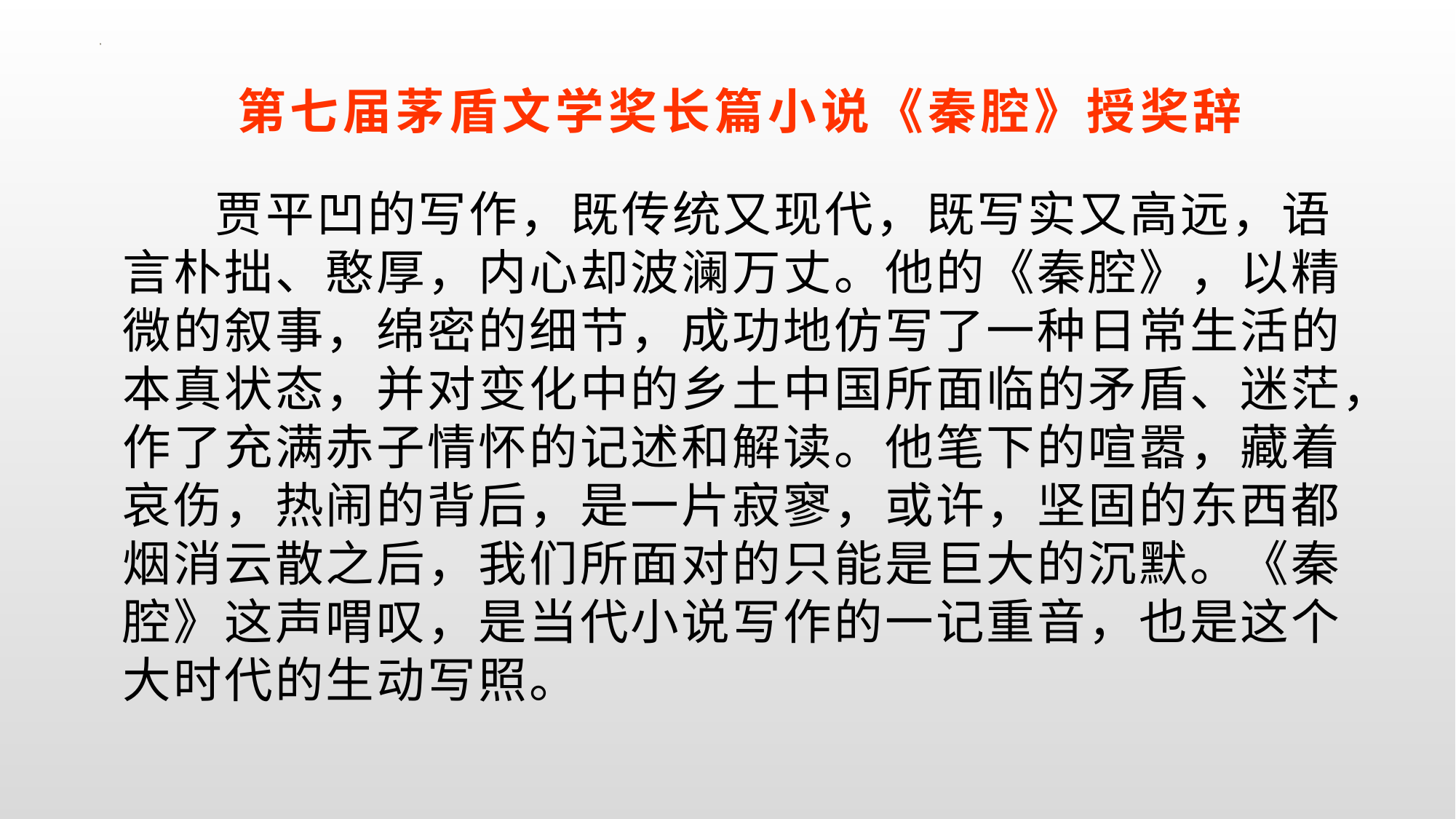

# 第七届茅盾文学奖长篇小说《秦腔》授奖辞
       贾平凹的写作，既传统又现代，既写实又高远，语言朴拙、憨厚，内心却波澜万丈。他的《秦腔》，以精微的叙事，绵密的细节，成功地仿写了一种日常生活的本真状态，并对变化中的乡土中国所面临的矛盾、迷茫，作了充满赤子情怀的记述和解读。他笔下的喧嚣，藏着哀伤，热闹的背后，是一片寂寥，或许，坚固的东西都烟消云散之后，我们所面对的只能是巨大的沉默。《秦腔》这声喟叹，是当代小说写作的一记重音，也是这个大时代的生动写照。